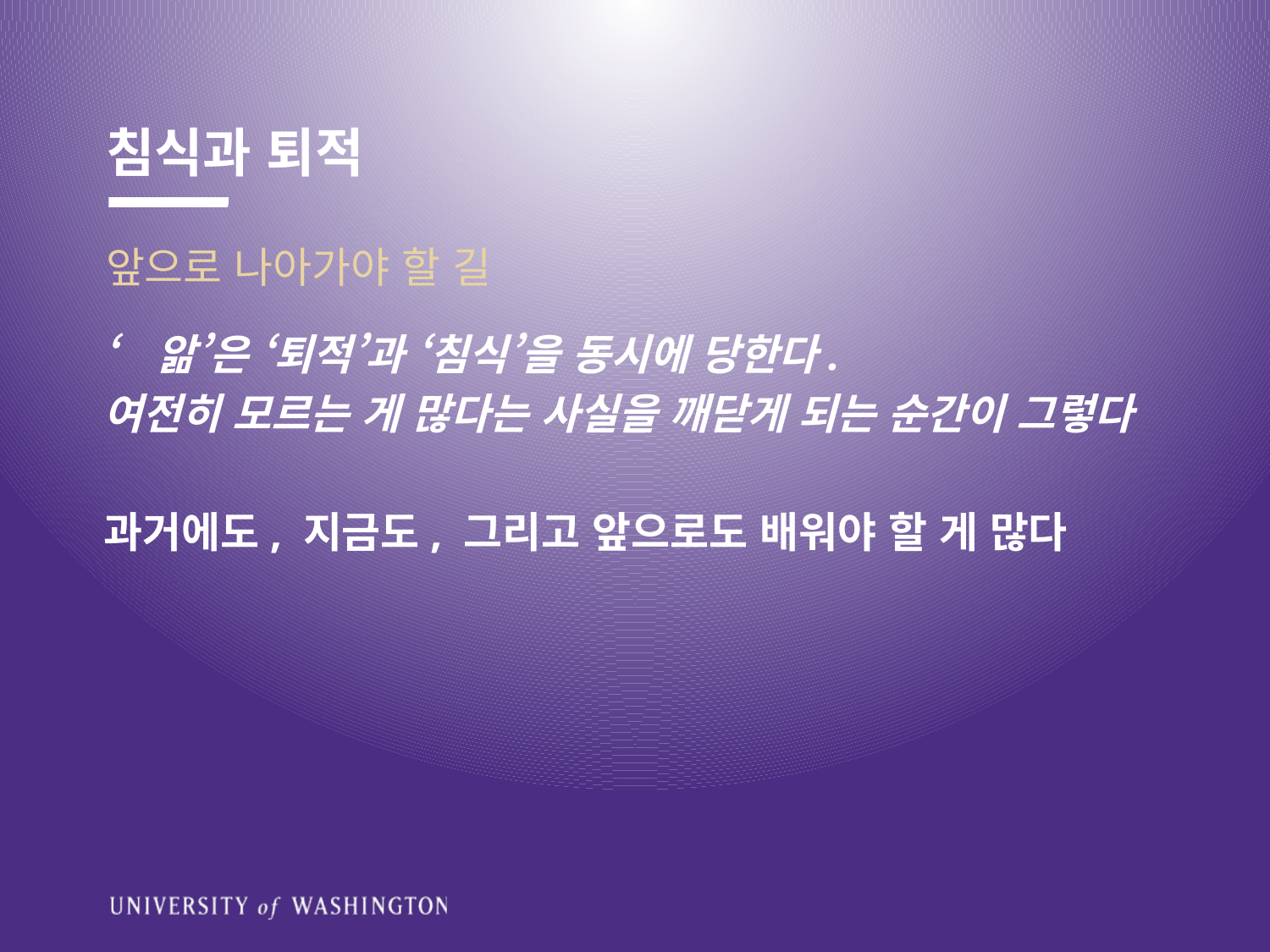

# 침식과 퇴적
앞으로 나아가야 할 길
‘앎’은 ‘퇴적’과 ‘침식’을 동시에 당한다.
여전히 모르는 게 많다는 사실을 깨닫게 되는 순간이 그렇다

과거에도, 지금도, 그리고 앞으로도 배워야 할 게 많다